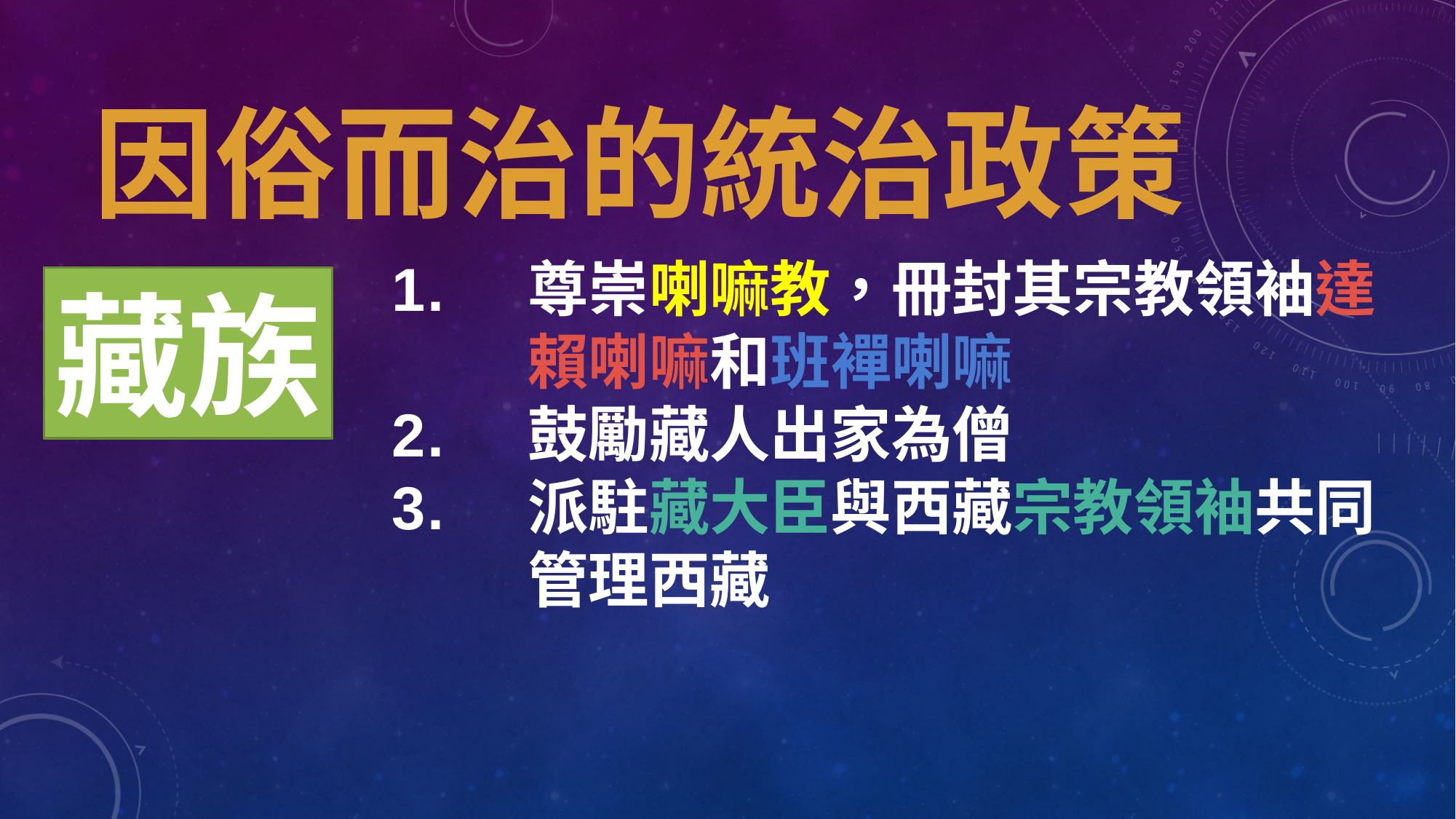

因俗而治的統治政策
尊崇喇嘛教，冊封其宗教領袖達賴喇嘛和班襌喇嘛
鼓勵藏人出家為僧
派駐藏大臣與西藏宗教領袖共同管理西藏
藏族